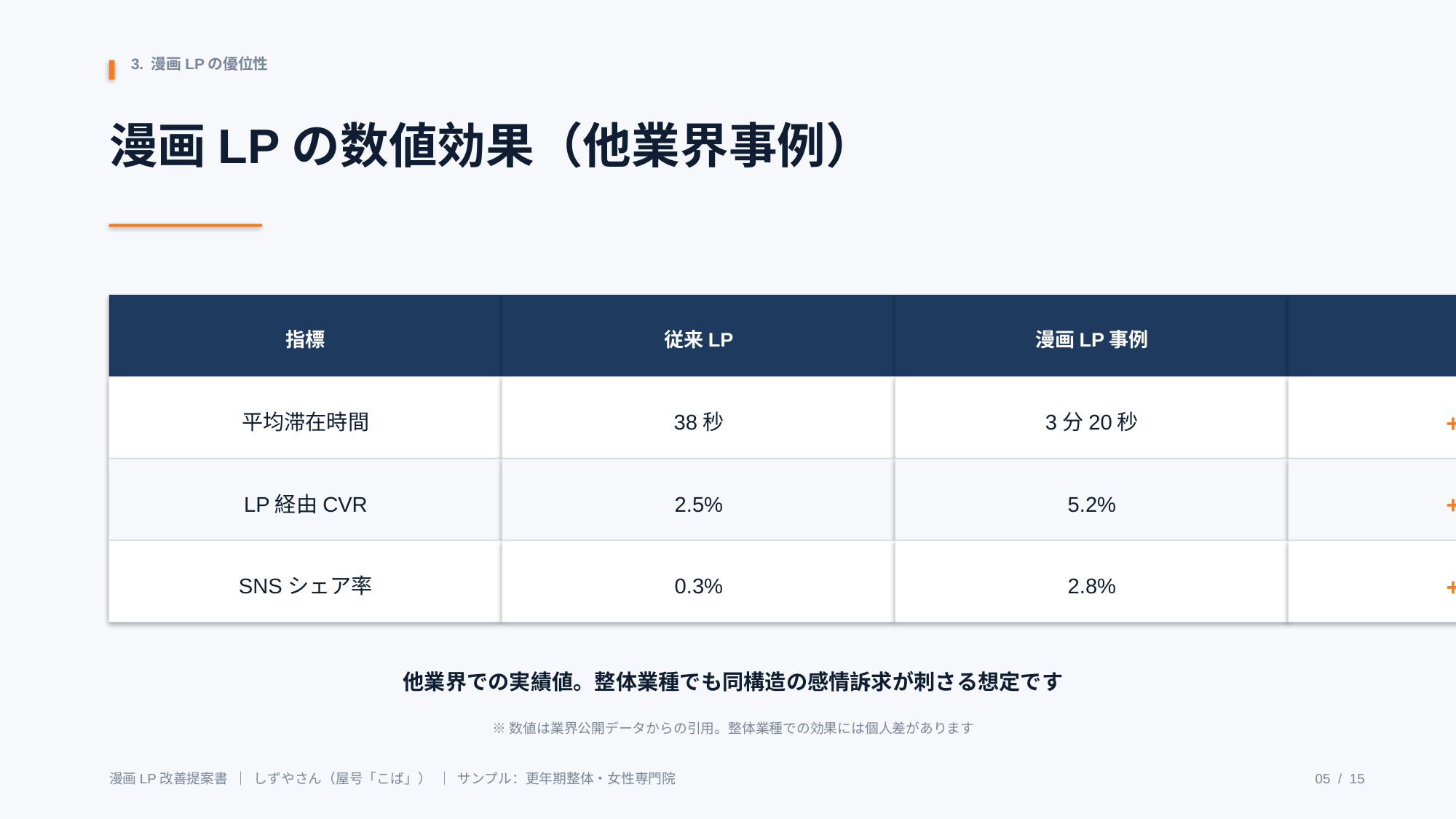

3. 漫画LPの優位性

漫画LPの数値効果（他業界事例）

指標

従来LP

漫画LP事例

改善率

平均滞在時間

38秒

3分20秒

+5.3倍

LP経由CVR

2.5%

5.2%

+2.1倍

SNSシェア率

0.3%

2.8%

+9.3倍
他業界での実績値。整体業種でも同構造の感情訴求が刺さる想定です
※数値は業界公開データからの引用。整体業種での効果には個人差があります
漫画LP改善提案書  ｜  しずやさん（屋号「こば」）  ｜  サンプル：更年期整体・女性専門院
05  /  15